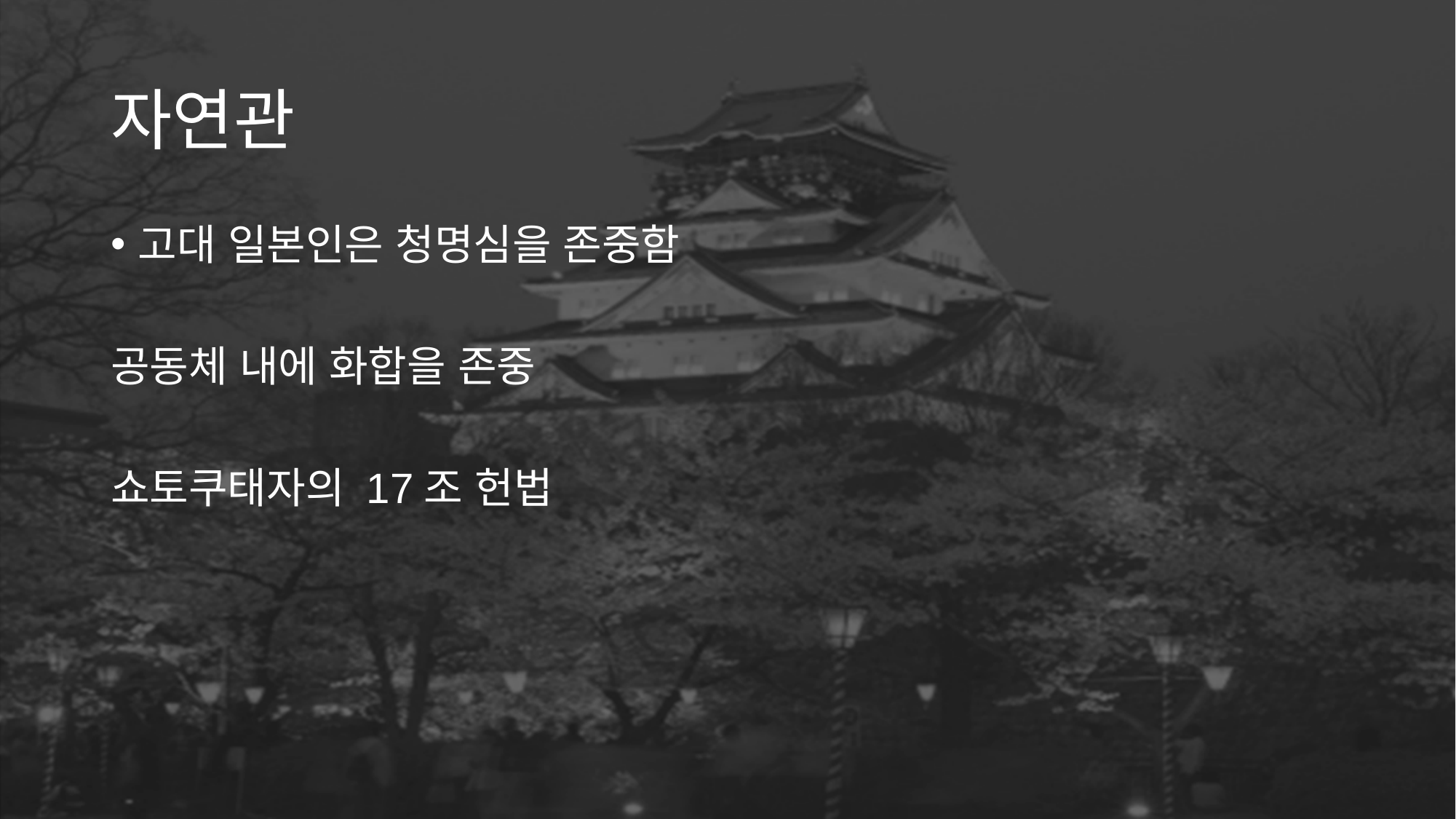

# 자연관
고대 일본인은 청명심을 존중함

공동체 내에 화합을 존중

쇼토쿠태자의 17조 헌법